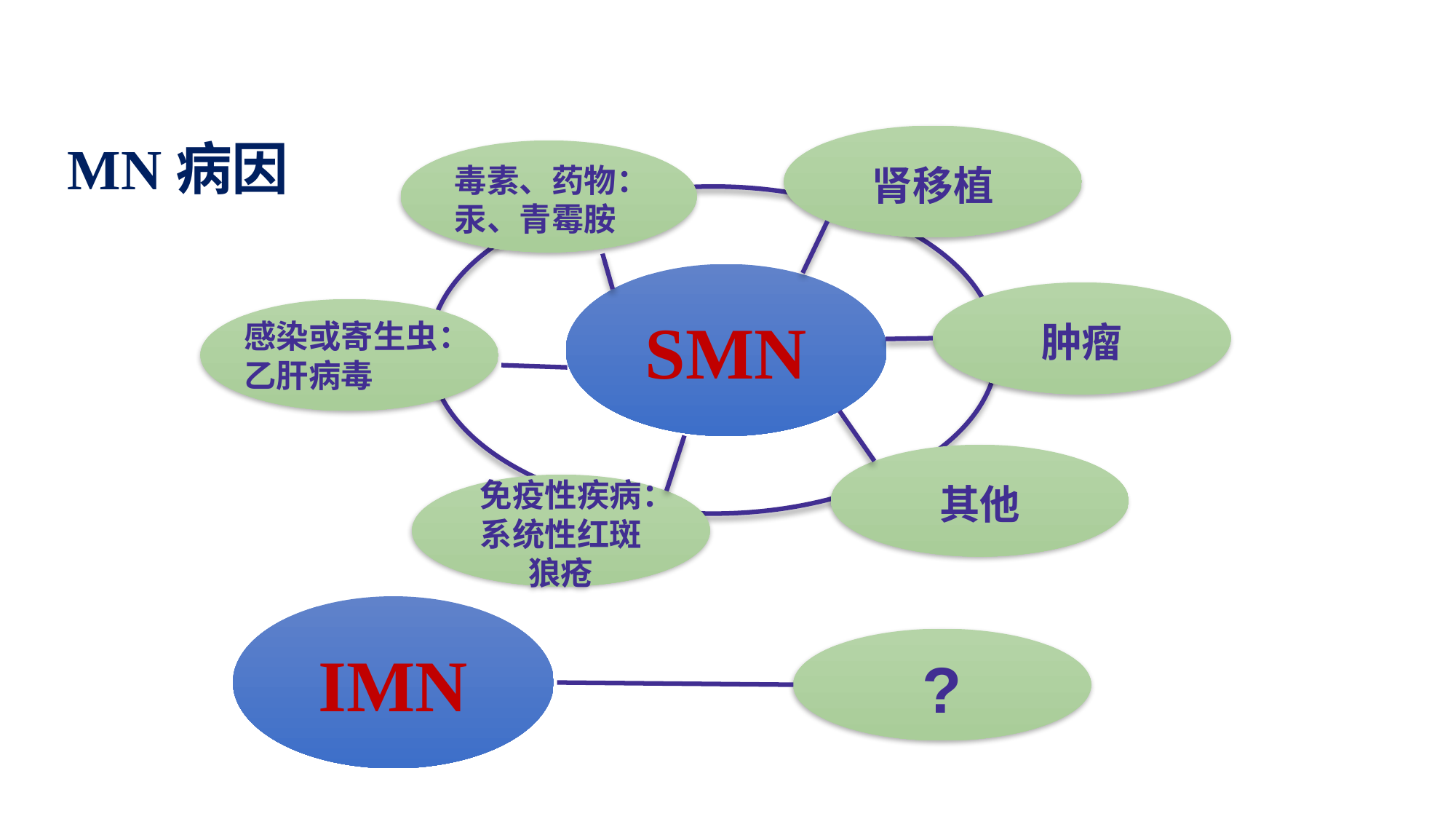

肾移植
毒素、药物：汞、青霉胺

SMN
肿瘤
感染或寄生虫：乙肝病毒
其他
免疫性疾病：系统性红斑狼疮
  MN病因
IMN
?